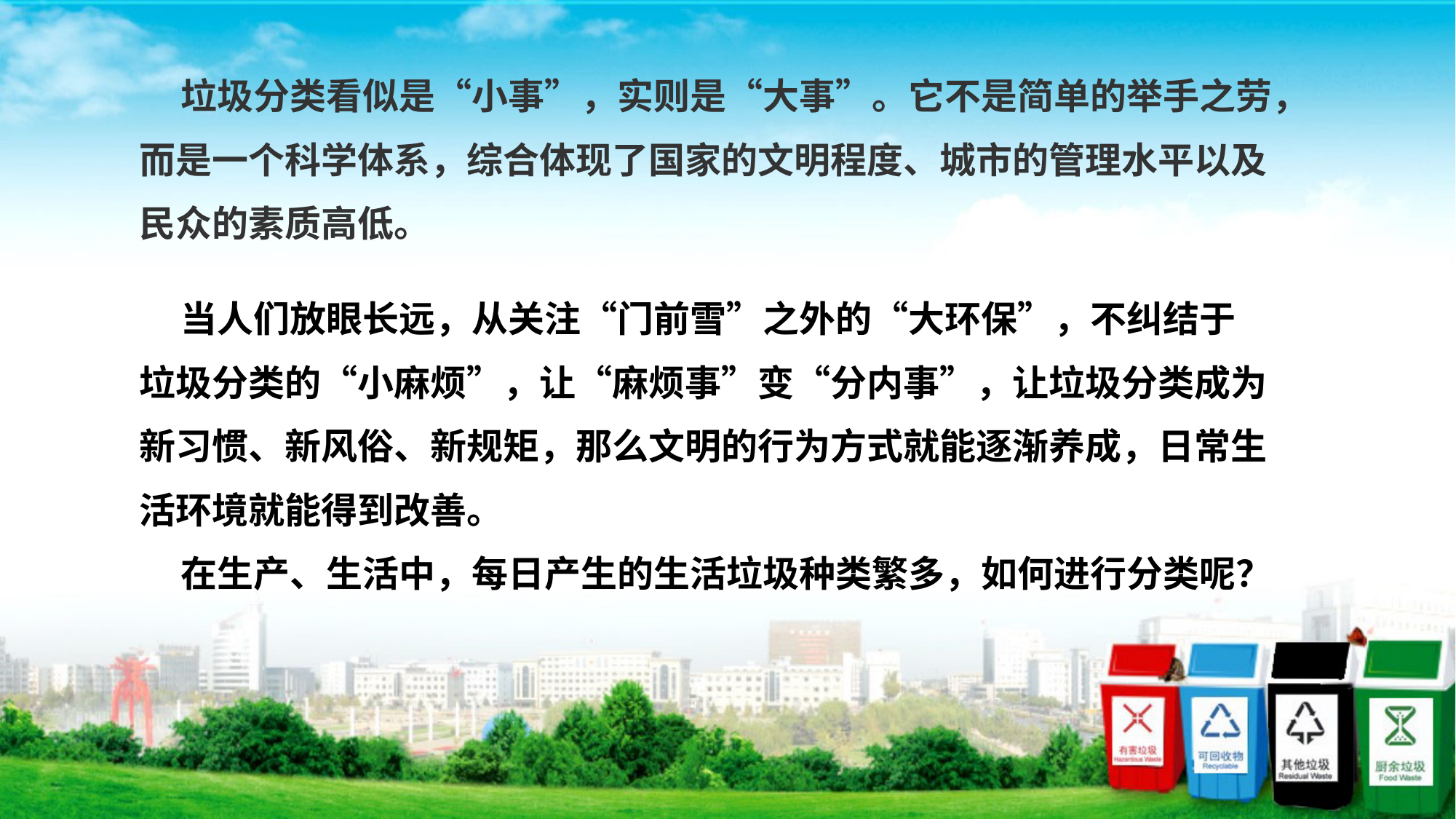

垃圾分类看似是“小事”，实则是“大事”。它不是简单的举手之劳，

而是一个科学体系，综合体现了国家的文明程度、城市的管理水平以及

民众的素质高低。

    当人们放眼长远，从关注“门前雪”之外的“大环保”，不纠结于

垃圾分类的“小麻烦”，让“麻烦事”变“分内事”，让垃圾分类成为

新习惯、新风俗、新规矩，那么文明的行为方式就能逐渐养成，日常生

活环境就能得到改善。

    在生产、生活中，每日产生的生活垃圾种类繁多，如何进行分类呢？